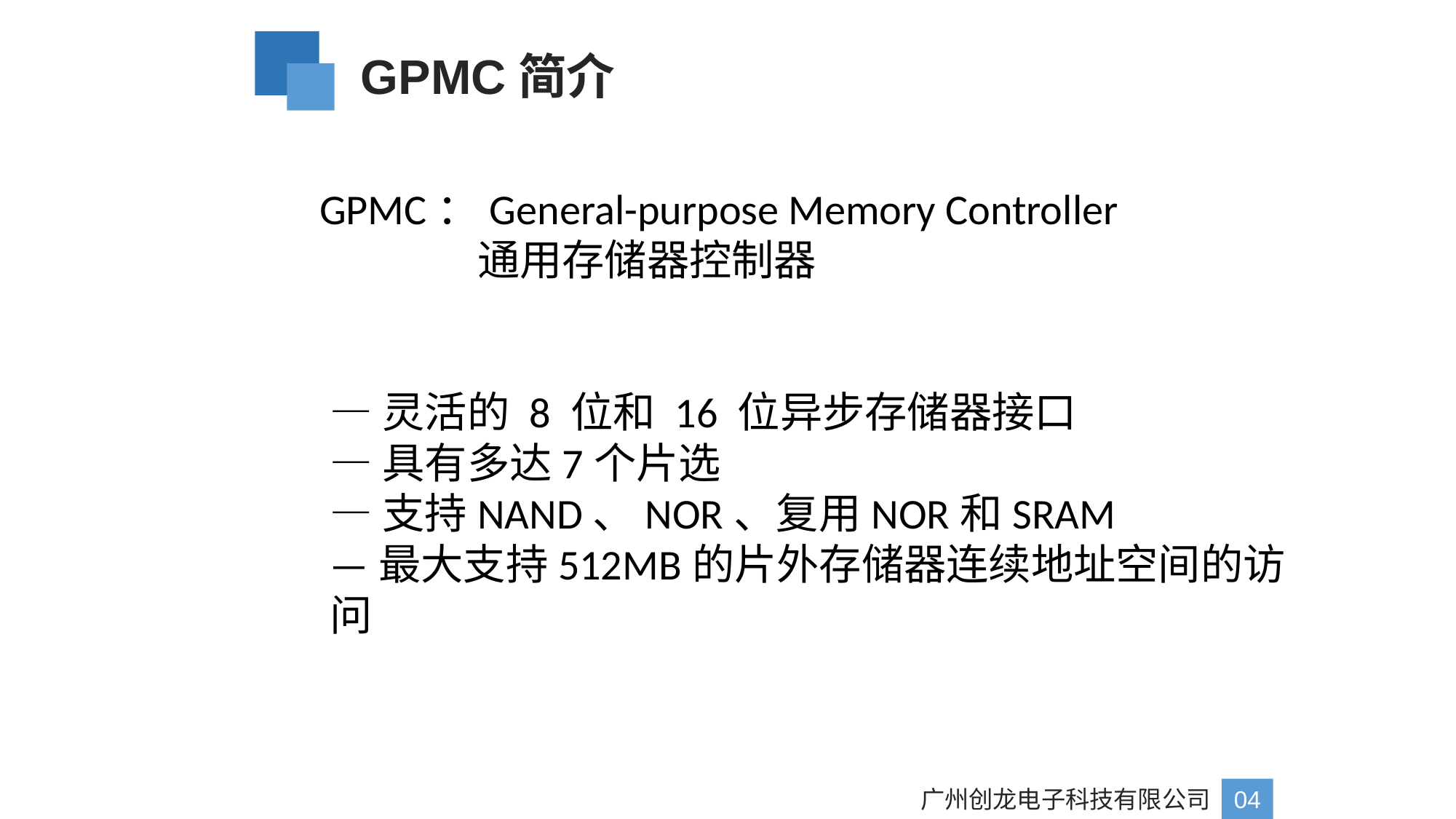

GPMC简介
GPMC：General-purpose Memory Controller
	    通用存储器控制器
—灵活的 8 位和 16 位异步存储器接口
—具有多达7个片选
—支持NAND、NOR、复用NOR和SRAM
—最大支持512MB的片外存储器连续地址空间的访问
广州创龙电子科技有限公司
04